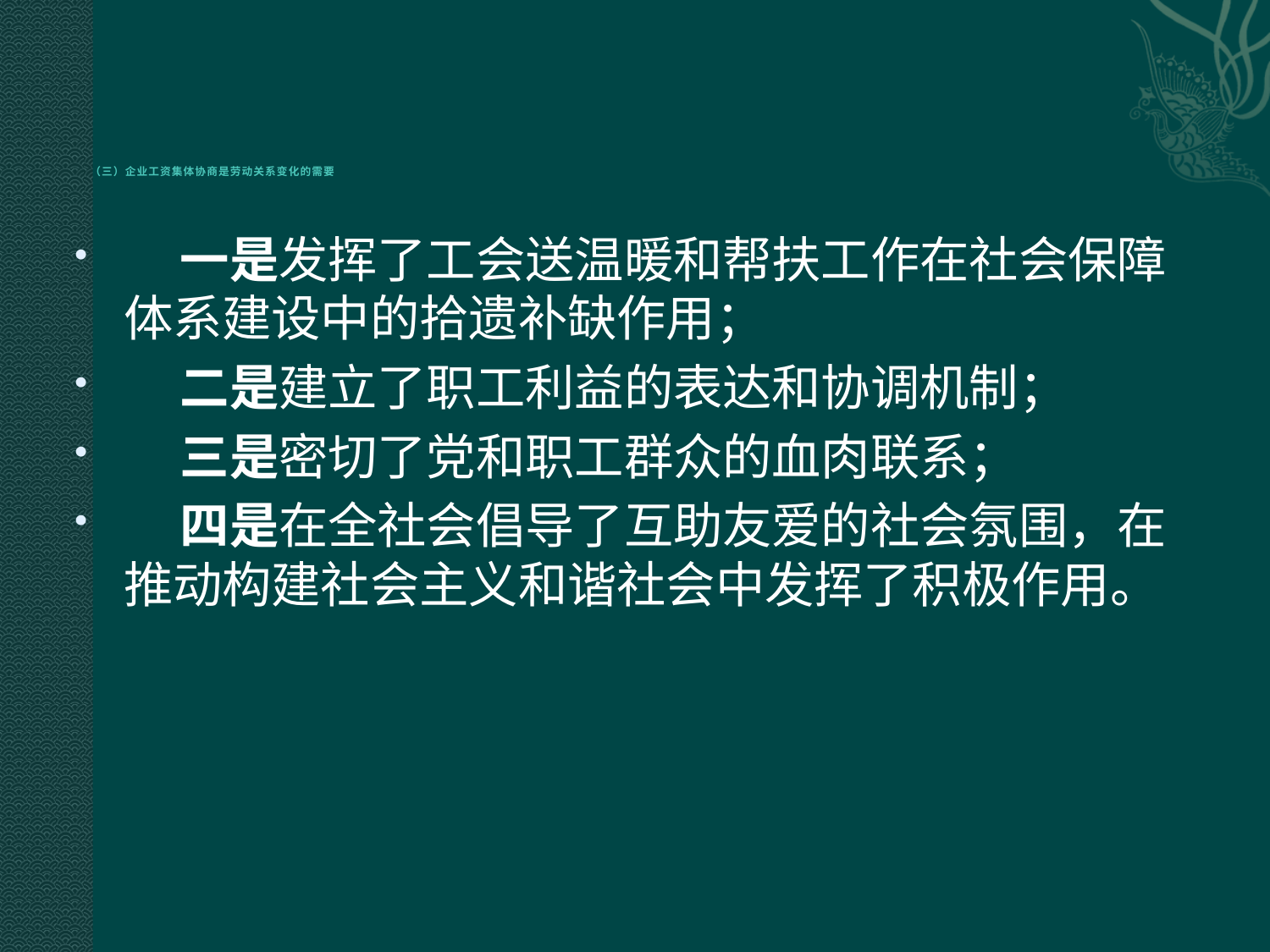

# （三）企业工资集体协商是劳动关系变化的需要
    一是发挥了工会送温暖和帮扶工作在社会保障体系建设中的拾遗补缺作用；
    二是建立了职工利益的表达和协调机制；
    三是密切了党和职工群众的血肉联系；
    四是在全社会倡导了互助友爱的社会氛围，在推动构建社会主义和谐社会中发挥了积极作用。